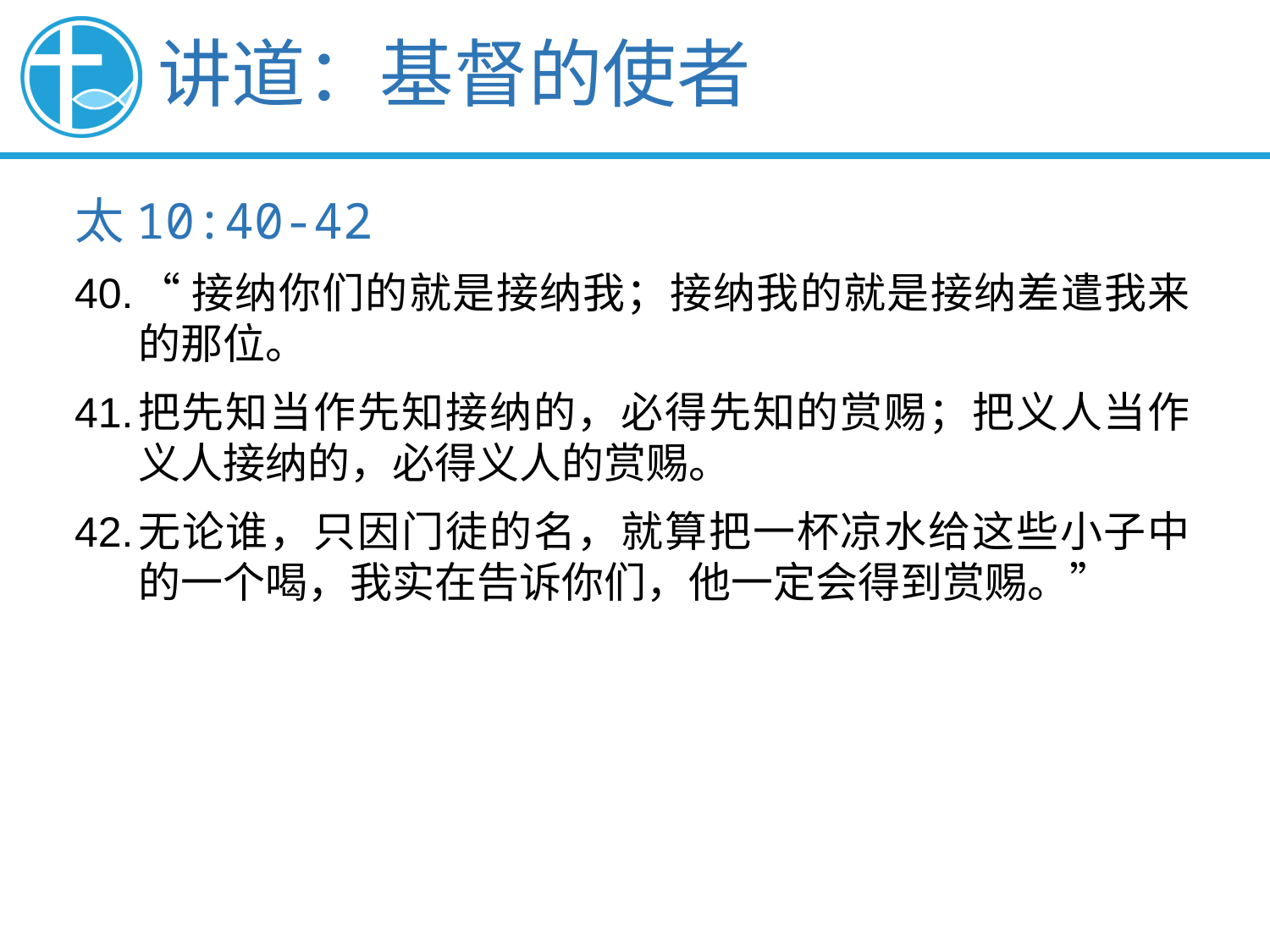

讲道：基督的使者
太10:40-42
“接纳你们的就是接纳我；接纳我的就是接纳差遣我来的那位。
把先知当作先知接纳的，必得先知的赏赐；把义人当作义人接纳的，必得义人的赏赐。
无论谁，只因门徒的名，就算把一杯凉水给这些小子中的一个喝，我实在告诉你们，他一定会得到赏赐。”